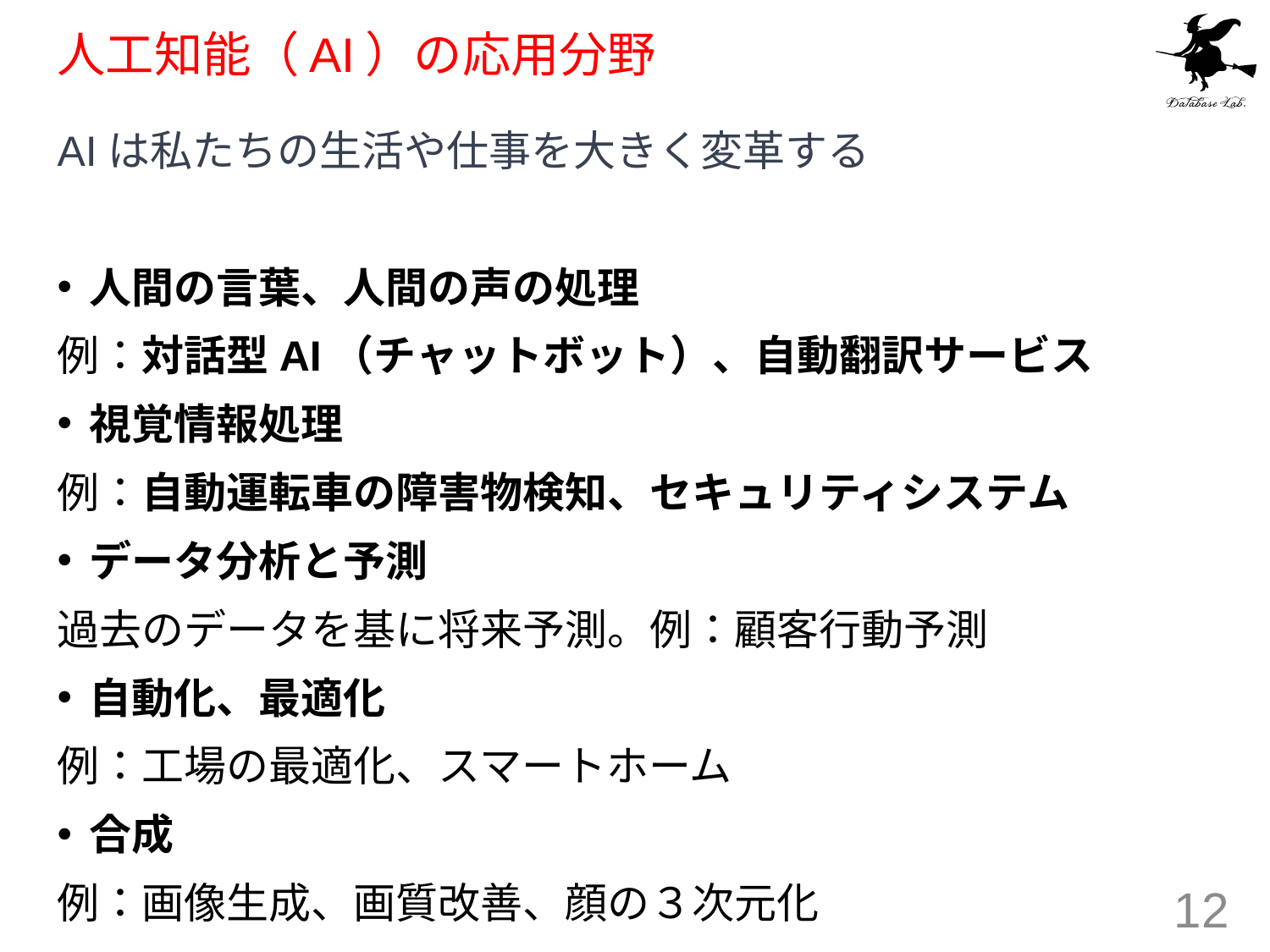

# 人工知能（AI）の応用分野
AIは私たちの生活や仕事を大きく変革する

人間の言葉、人間の声の処理
例：対話型AI（チャットボット）、自動翻訳サービス
視覚情報処理
例：自動運転車の障害物検知、セキュリティシステム
データ分析と予測
過去のデータを基に将来予測。例：顧客行動予測
自動化、最適化
例：工場の最適化、スマートホーム
合成
例：画像生成、画質改善、顔の３次元化
12